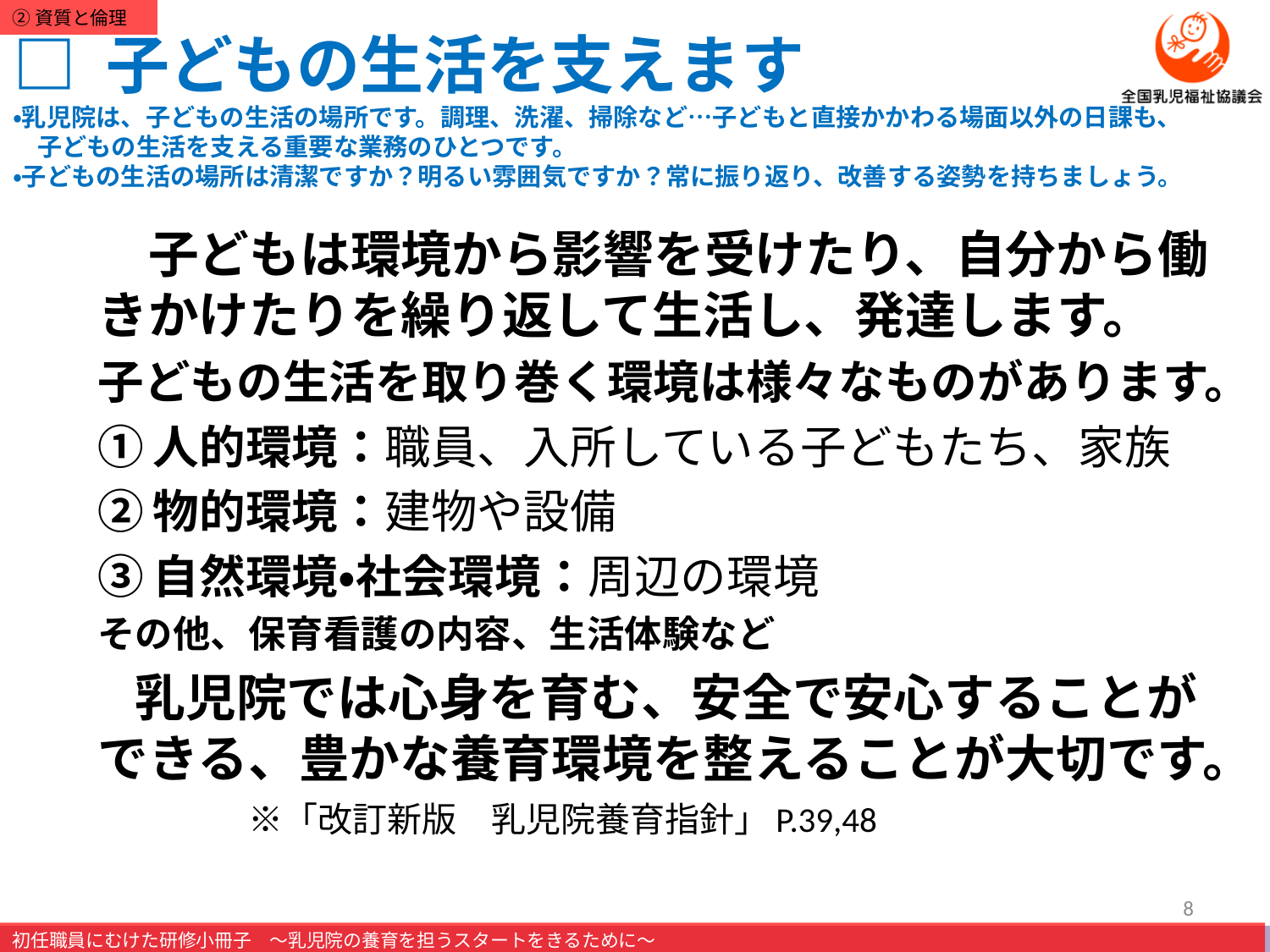

# □ 子どもの生活を支えます ・乳児院は、子どもの生活の場所です。調理、洗濯、掃除など…子どもと直接かかわる場面以外の日課も、 　子どもの生活を支える重要な業務のひとつです。 ・子どもの生活の場所は清潔ですか？明るい雰囲気ですか？常に振り返り、改善する姿勢を持ちましょう。
　子どもは環境から影響を受けたり、自分から働きかけたりを繰り返して生活し、発達します。
子どもの生活を取り巻く環境は様々なものがあります。
①人的環境：職員、入所している子どもたち、家族
②物的環境：建物や設備
③自然環境・社会環境：周辺の環境
その他、保育看護の内容、生活体験など
　乳児院では心身を育む、安全で安心することができる、豊かな養育環境を整えることが大切です。
　　　　※「改訂新版　乳児院養育指針」P.39,48
8